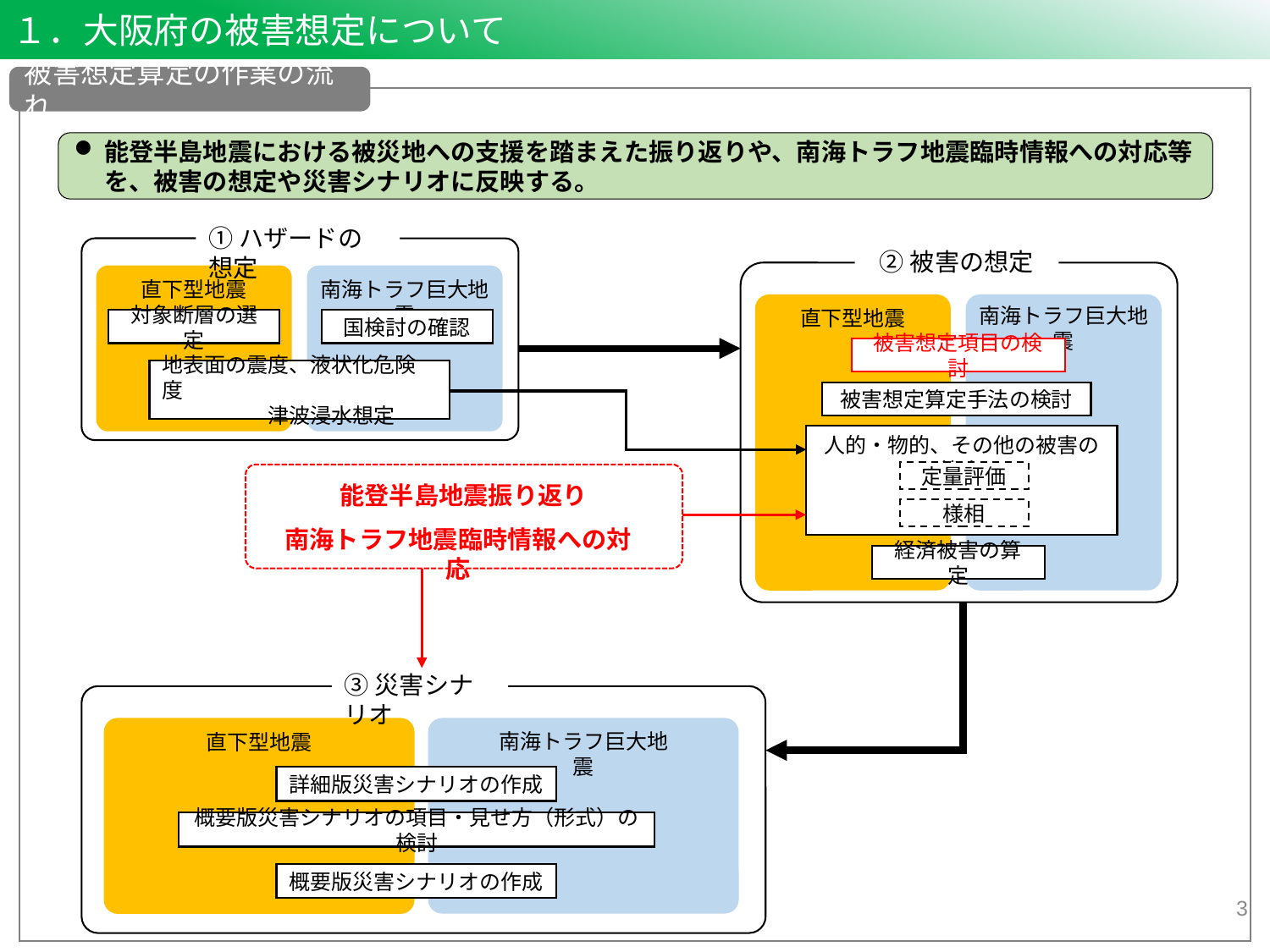

１．大阪府の被害想定について
被害想定算定の作業の流れ

能登半島地震における被災地への支援を踏まえた振り返りや、南海トラフ地震臨時情報への対応等を、被害の想定や災害シナリオに反映する。
①ハザードの想定

南海トラフ巨大地震
直下型地震
対象断層の選定
国検討の確認
地表面の震度、液状化危険度
　　　　　津波浸水想定
②被害の想定

南海トラフ巨大地震
直下型地震
被害想定項目の検討
被害想定算定手法の検討
人的・物的、その他の被害の算定
定量評価
様相
経済被害の算定

能登半島地震振り返り
南海トラフ地震臨時情報への対応

③災害シナリオ

南海トラフ巨大地震
直下型地震
詳細版災害シナリオの作成
概要版災害シナリオの項目・見せ方（形式）の検討
概要版災害シナリオの作成
3